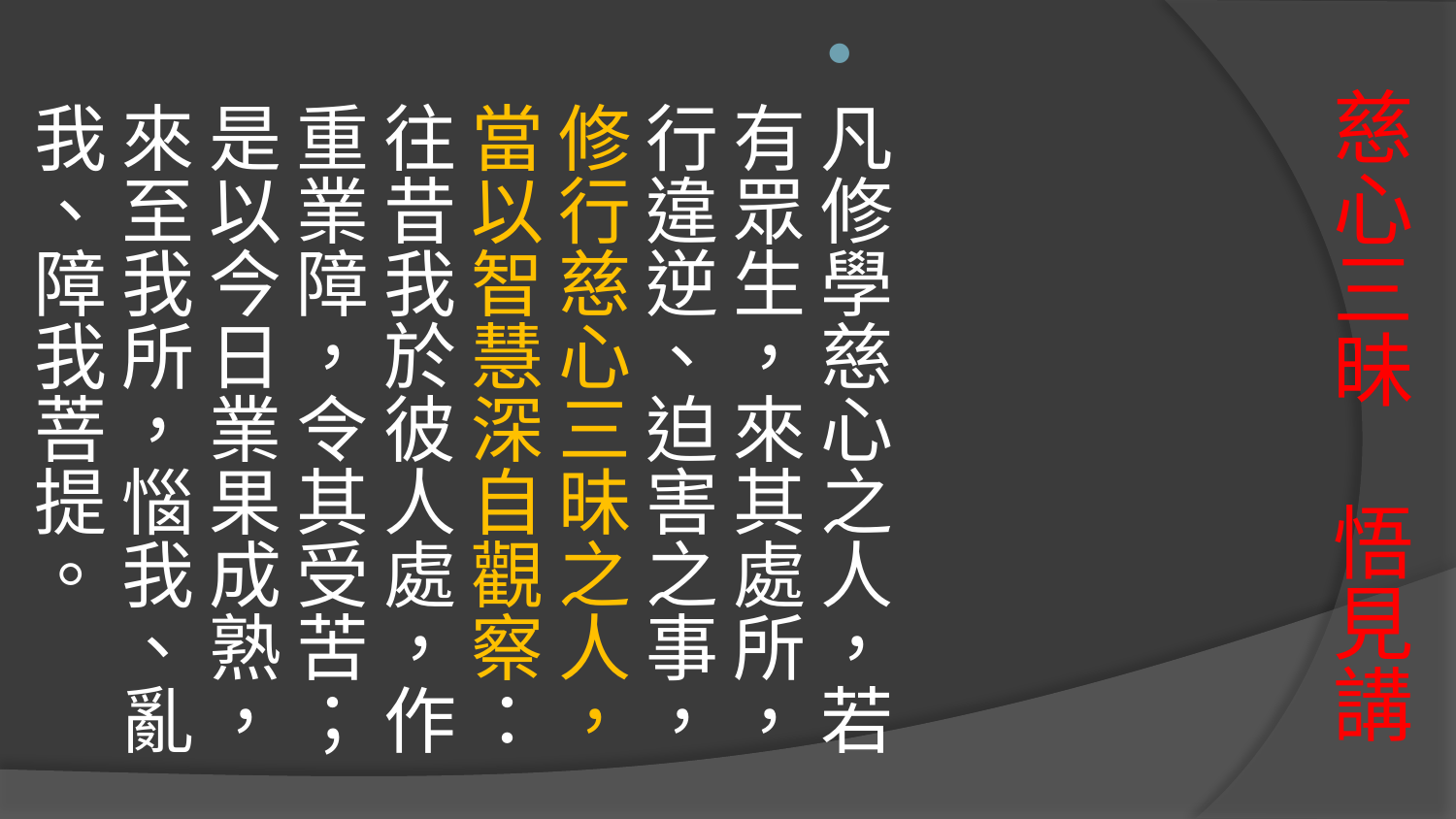

凡修學慈心之人，若有眾生，來其處所，行違逆、迫害之事，修行慈心三昧之人， 當以智慧深自觀察：往昔我於彼人處，作重業障，令其受苦；是以今日業果成熟，來至我所，惱我、亂我、障我菩提。
# 慈心三昧     悟見講